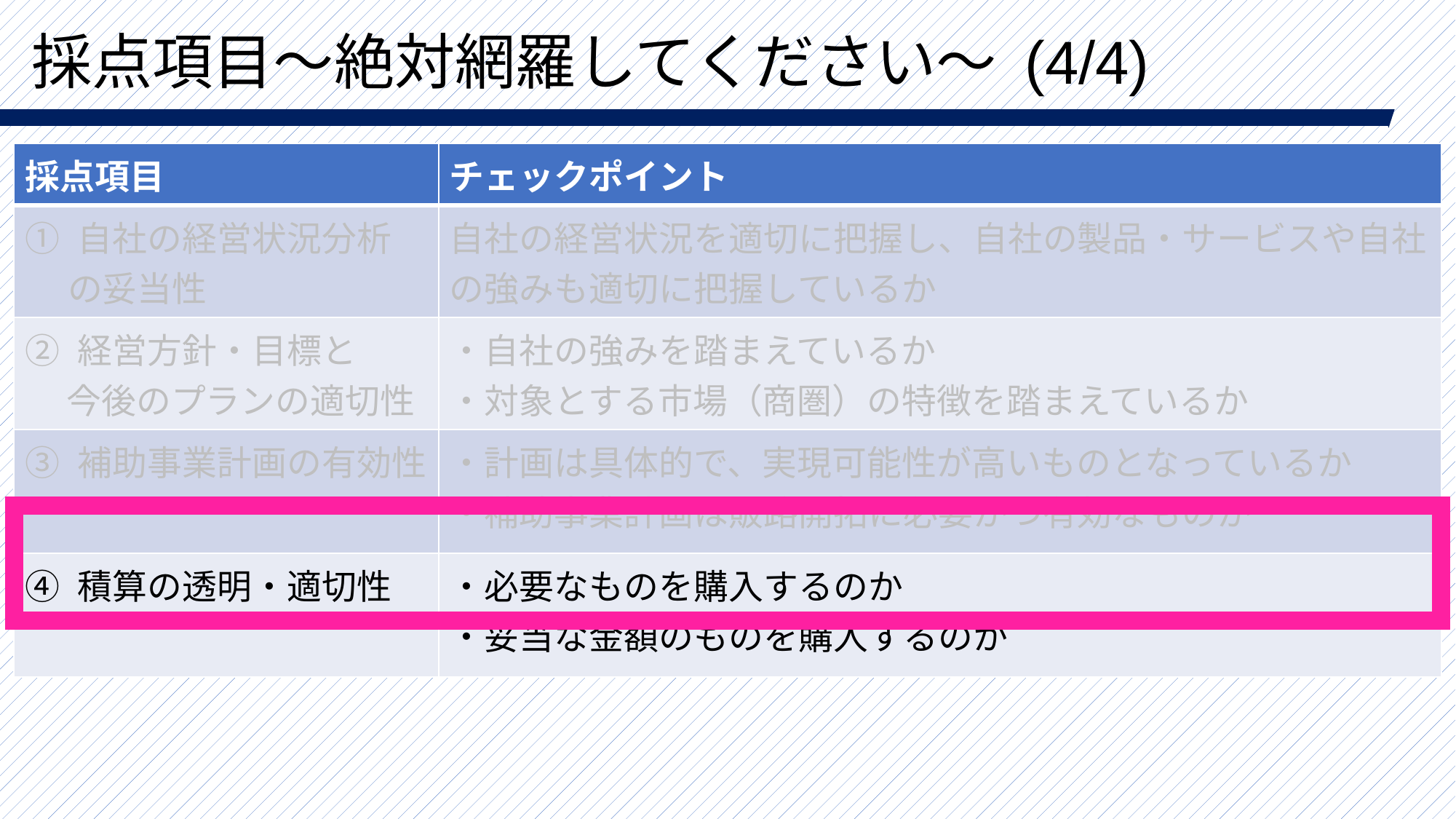

# 採点項目～絶対網羅してください～ (4/4)

| 採点項目 | チェックポイント |
| --- | --- |
| ① 自社の経営状況分析 　 の妥当性 | 自社の経営状況を適切に把握し、自社の製品・サービスや自社の強みも適切に把握しているか |
| ② 経営方針・目標と 今後のプランの適切性 | ・自社の強みを踏まえているか ・対象とする市場（商圏）の特徴を踏まえているか |
| ③ 補助事業計画の有効性 | ・計画は具体的で、実現可能性が高いものとなっているか ・補助事業計画は販路開拓に必要かつ有効なものか |
| ④ 積算の透明・適切性 | ・必要なものを購入するのか ・妥当な金額のものを購入するのか |